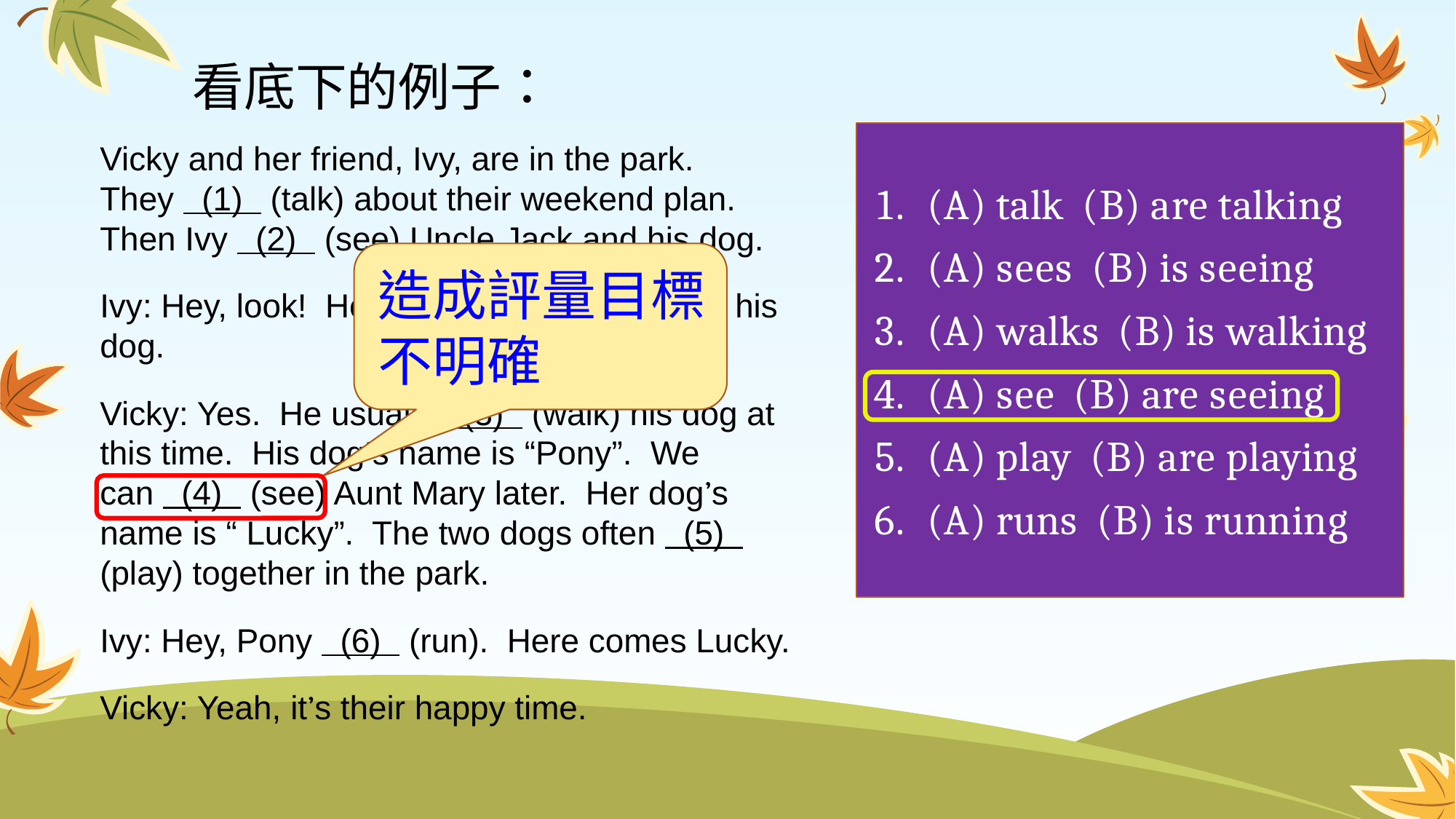

# 看底下的例子：
(A) talk  (B) are talking
(A) sees  (B) is seeing
(A) walks  (B) is walking
(A) see  (B) are seeing
(A) play  (B) are playing
(A) runs  (B) is running

Vicky and her friend, Ivy, are in the park.
They   (1)   (talk) about their weekend plan.  Then Ivy   (2)   (see) Uncle Jack and his dog.
Ivy: Hey, look!  Here come Uncle Jack and his dog.
Vicky: Yes.  He usually   (3)   (walk) his dog at this time.  His dog’s name is “Pony”.  We
can   (4)   (see) Aunt Mary later.  Her dog’s name is “ Lucky”.  The two dogs often   (5)   (play) together in the park.
Ivy: Hey, Pony   (6)   (run).  Here comes Lucky.
Vicky: Yeah, it’s their happy time.

造成評量目標不明確